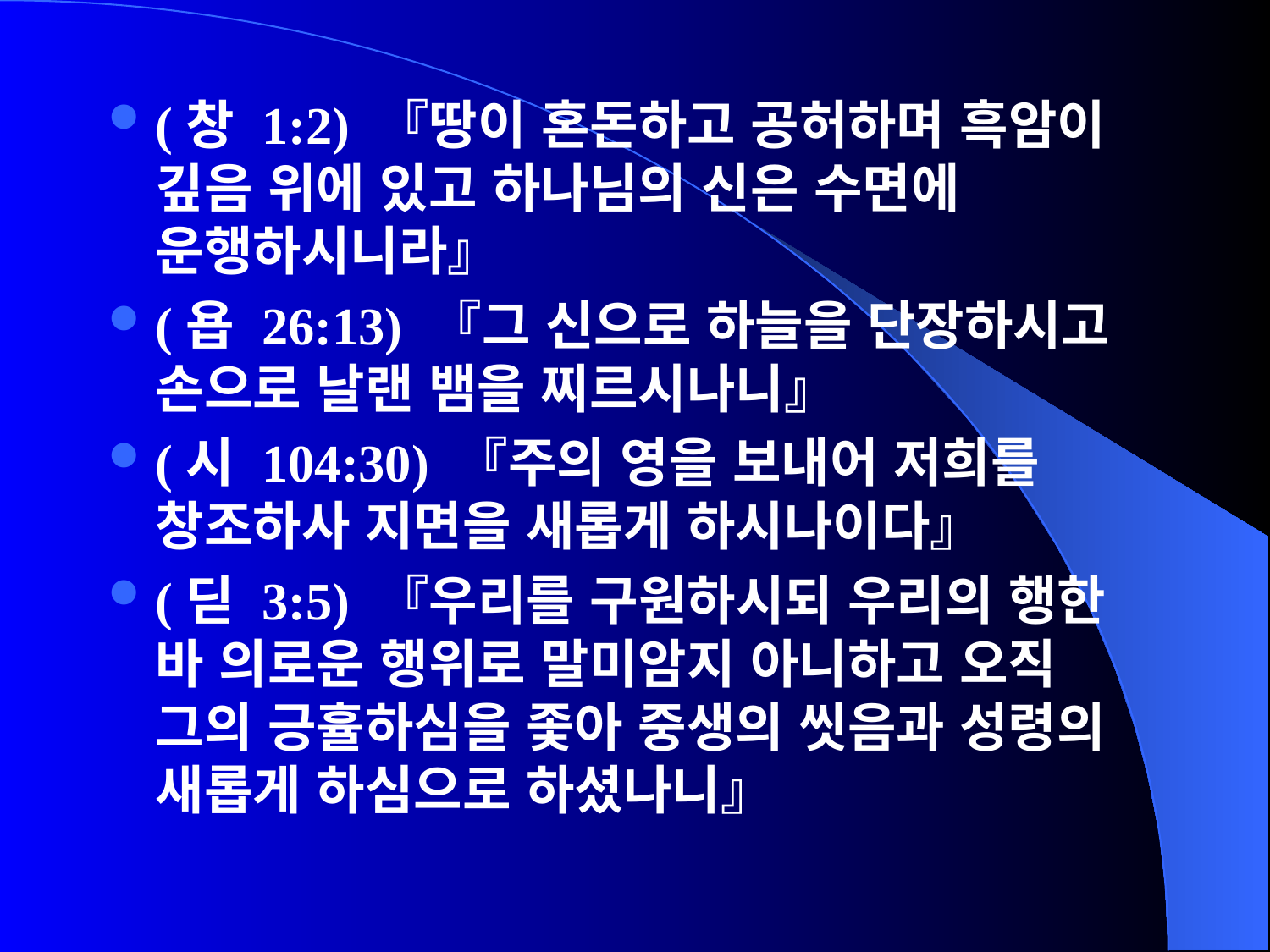

(창 1:2) 『땅이 혼돈하고 공허하며 흑암이 깊음 위에 있고 하나님의 신은 수면에 운행하시니라』
(욥 26:13) 『그 신으로 하늘을 단장하시고 손으로 날랜 뱀을 찌르시나니』
(시 104:30) 『주의 영을 보내어 저희를 창조하사 지면을 새롭게 하시나이다』
(딛 3:5) 『우리를 구원하시되 우리의 행한 바 의로운 행위로 말미암지 아니하고 오직 그의 긍휼하심을 좇아 중생의 씻음과 성령의 새롭게 하심으로 하셨나니』